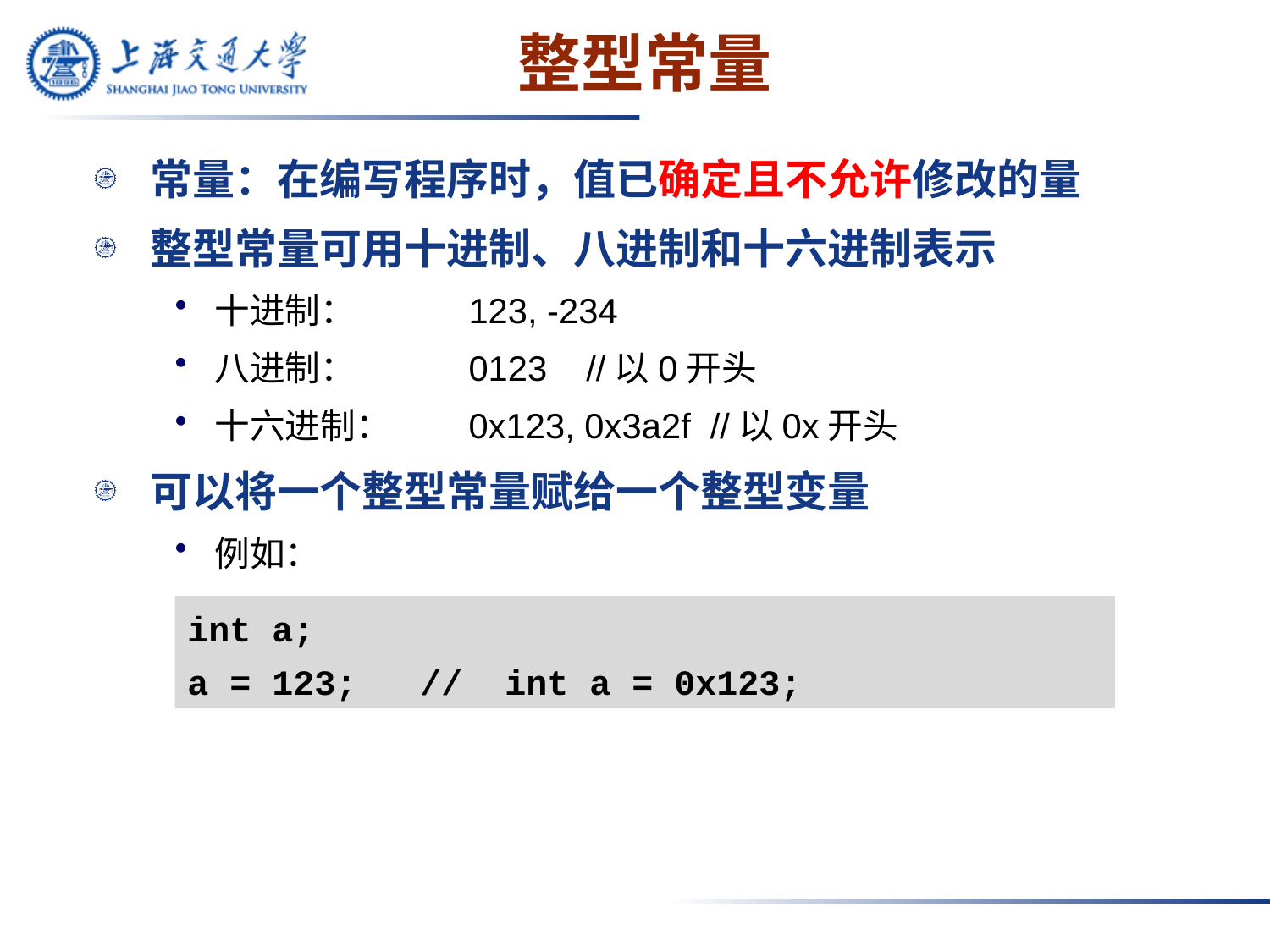

# 整型常量
常量：在编写程序时，值已确定且不允许修改的量
整型常量可用十进制、八进制和十六进制表示
十进制：	123, -234
八进制：	0123    //以0开头
十六进制：	0x123, 0x3a2f  //以0x开头
可以将一个整型常量赋给一个整型变量
例如：
int a;
a = 123;   //  int a = 0x123;